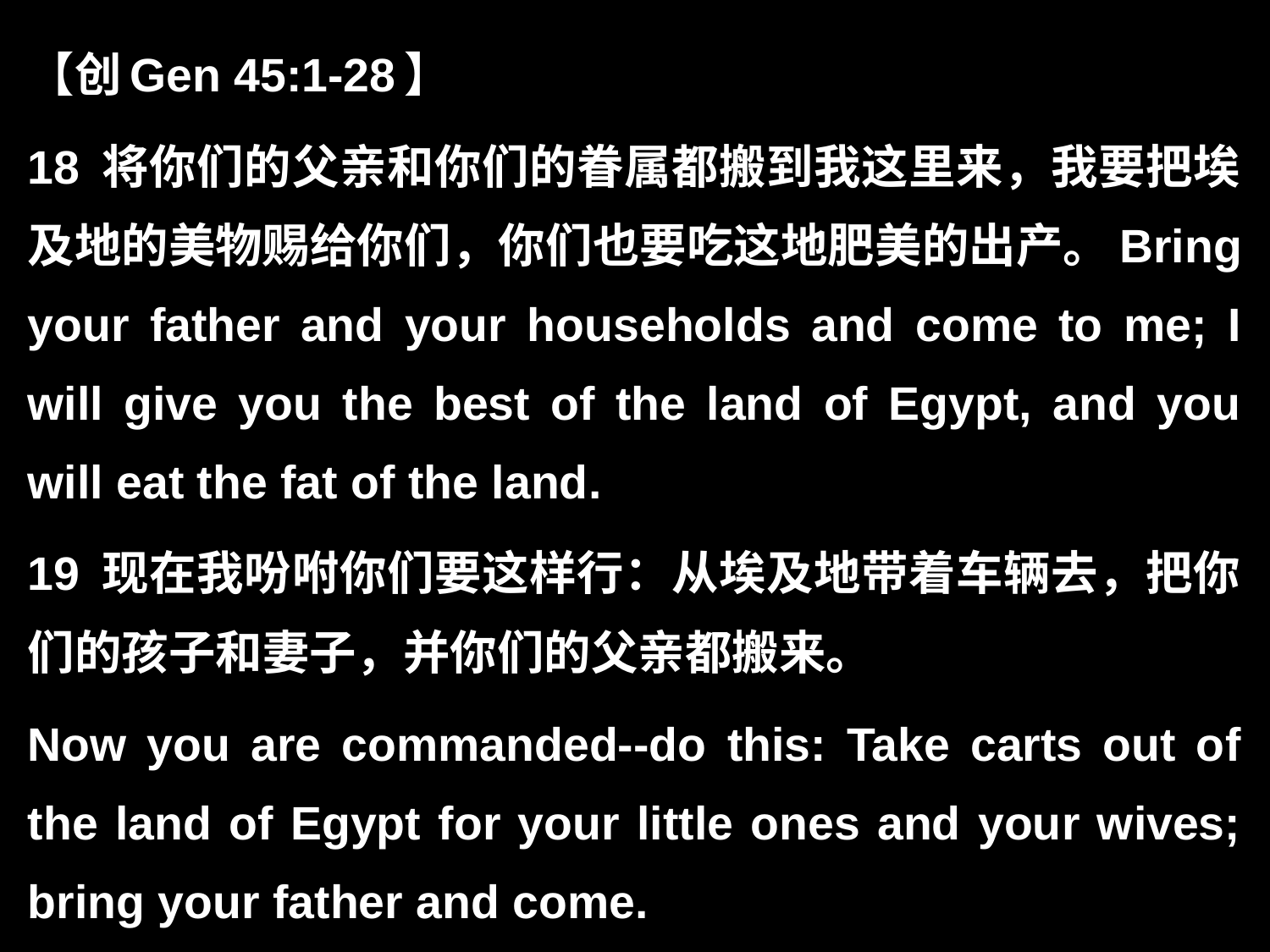

【创Gen 45:1-28】
18 将你们的父亲和你们的眷属都搬到我这里来，我要把埃及地的美物赐给你们，你们也要吃这地肥美的出产。Bring your father and your households and come to me; I will give you the best of the land of Egypt, and you will eat the fat of the land.
19 现在我吩咐你们要这样行：从埃及地带着车辆去，把你们的孩子和妻子，并你们的父亲都搬来。
Now you are commanded--do this: Take carts out of the land of Egypt for your little ones and your wives; bring your father and come.